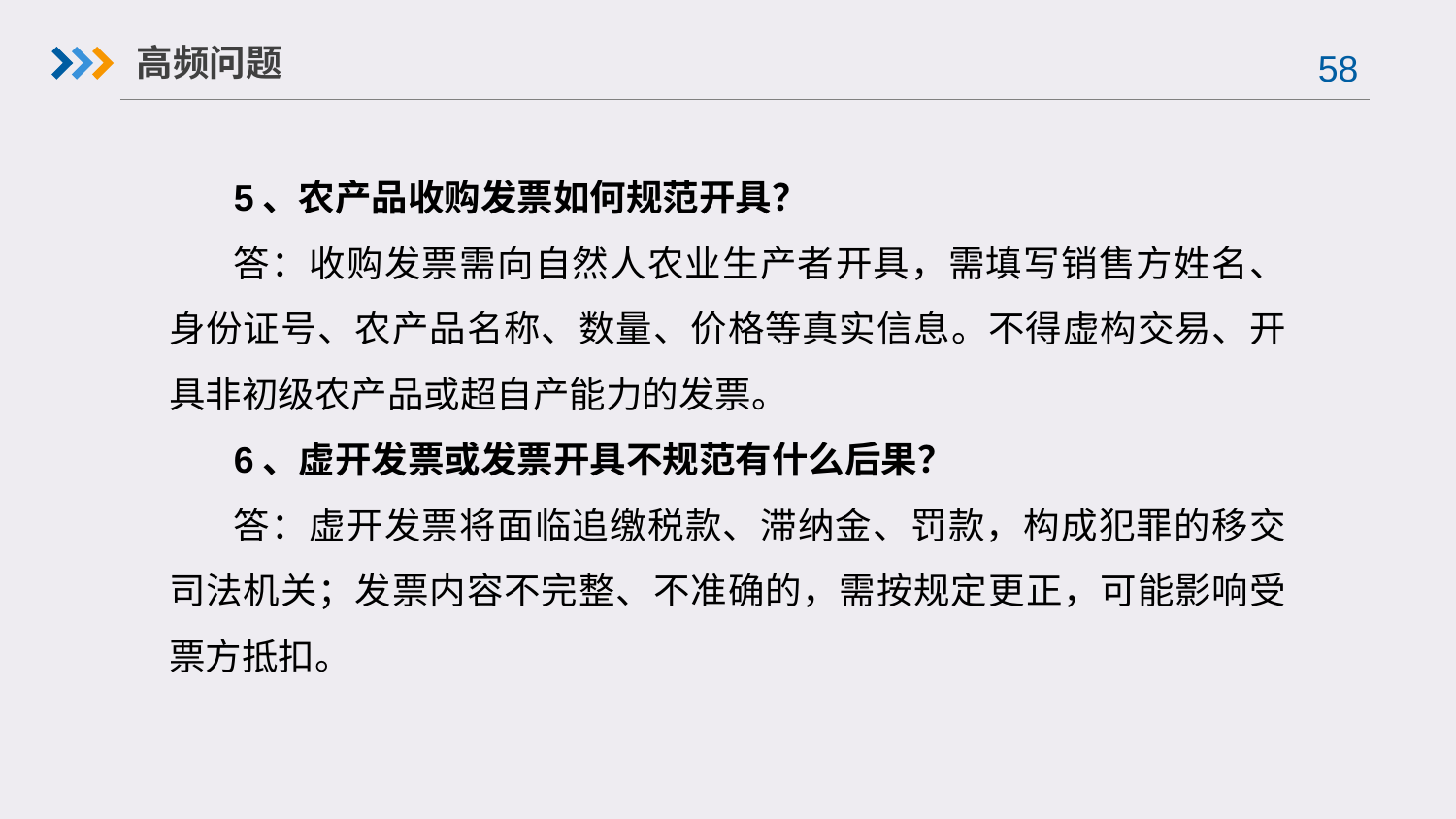

高频问题
5、农产品收购发票如何规范开具？
答：收购发票需向自然人农业生产者开具，需填写销售方姓名、身份证号、农产品名称、数量、价格等真实信息。不得虚构交易、开具非初级农产品或超自产能力的发票。
6、虚开发票或发票开具不规范有什么后果？
答：虚开发票将面临追缴税款、滞纳金、罚款，构成犯罪的移交司法机关；发票内容不完整、不准确的，需按规定更正，可能影响受票方抵扣。